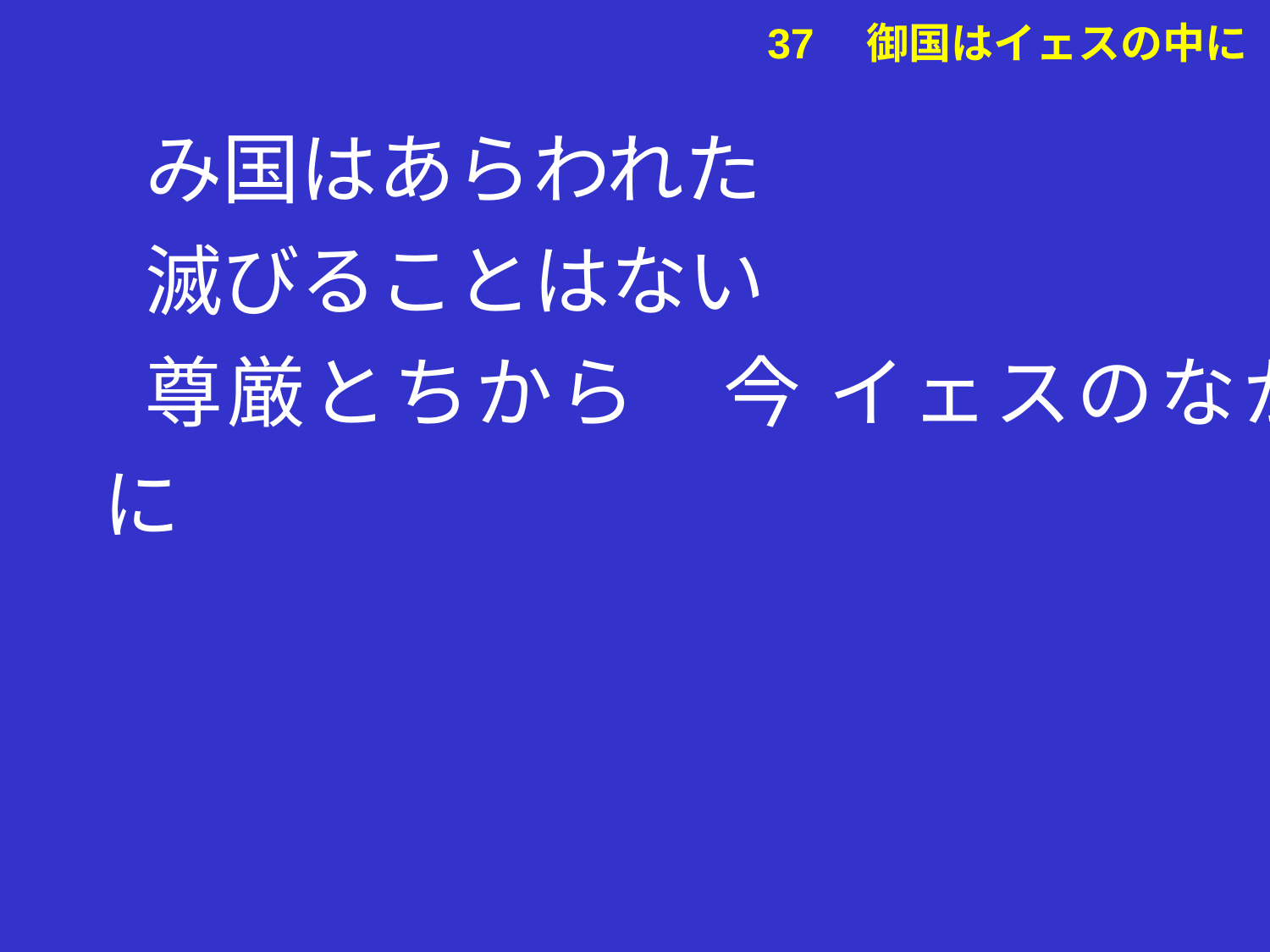

み国はあらわれた
滅びることはない
尊厳とちから　今 イェスのなかに
# 37　御国はイェスの中に